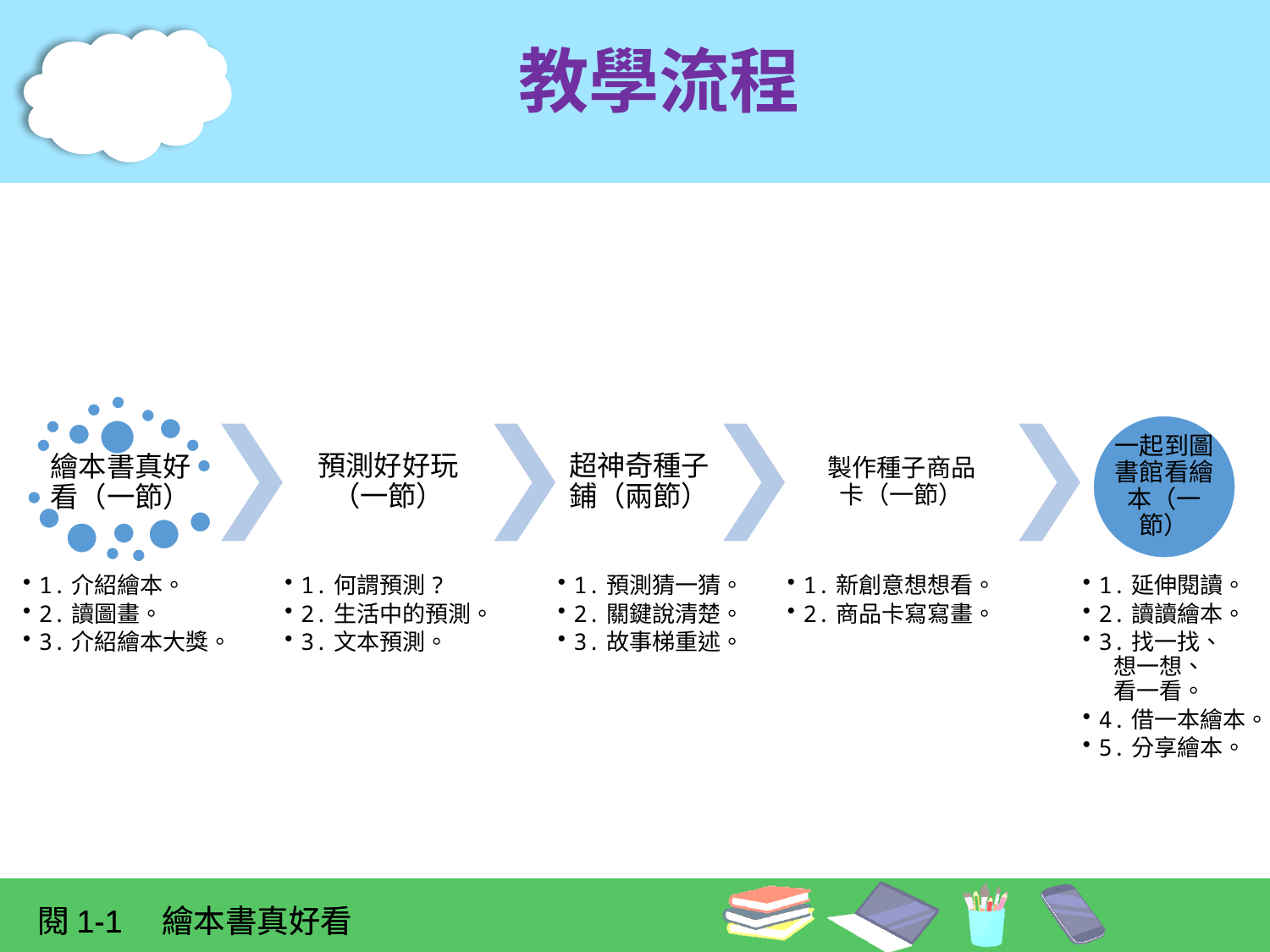

教學流程
繪本書真好看（一節）
1.介紹繪本。
2.讀圖畫。
3.介紹繪本大獎。
預測好好玩（一節）
1.何謂預測?
2.生活中的預測。
3.文本預測。
超神奇種子鋪（兩節）
1.預測猜一猜。
2.關鍵說清楚。
3.故事梯重述。
製作種子商品卡（一節）
1.新創意想想看。
2.商品卡寫寫畫。
一起到圖書館看繪本（一節）
1.延伸閱讀。
2.讀讀繪本。
3.找一找、
   想一想、
   看一看。
4.借一本繪本。
5.分享繪本。